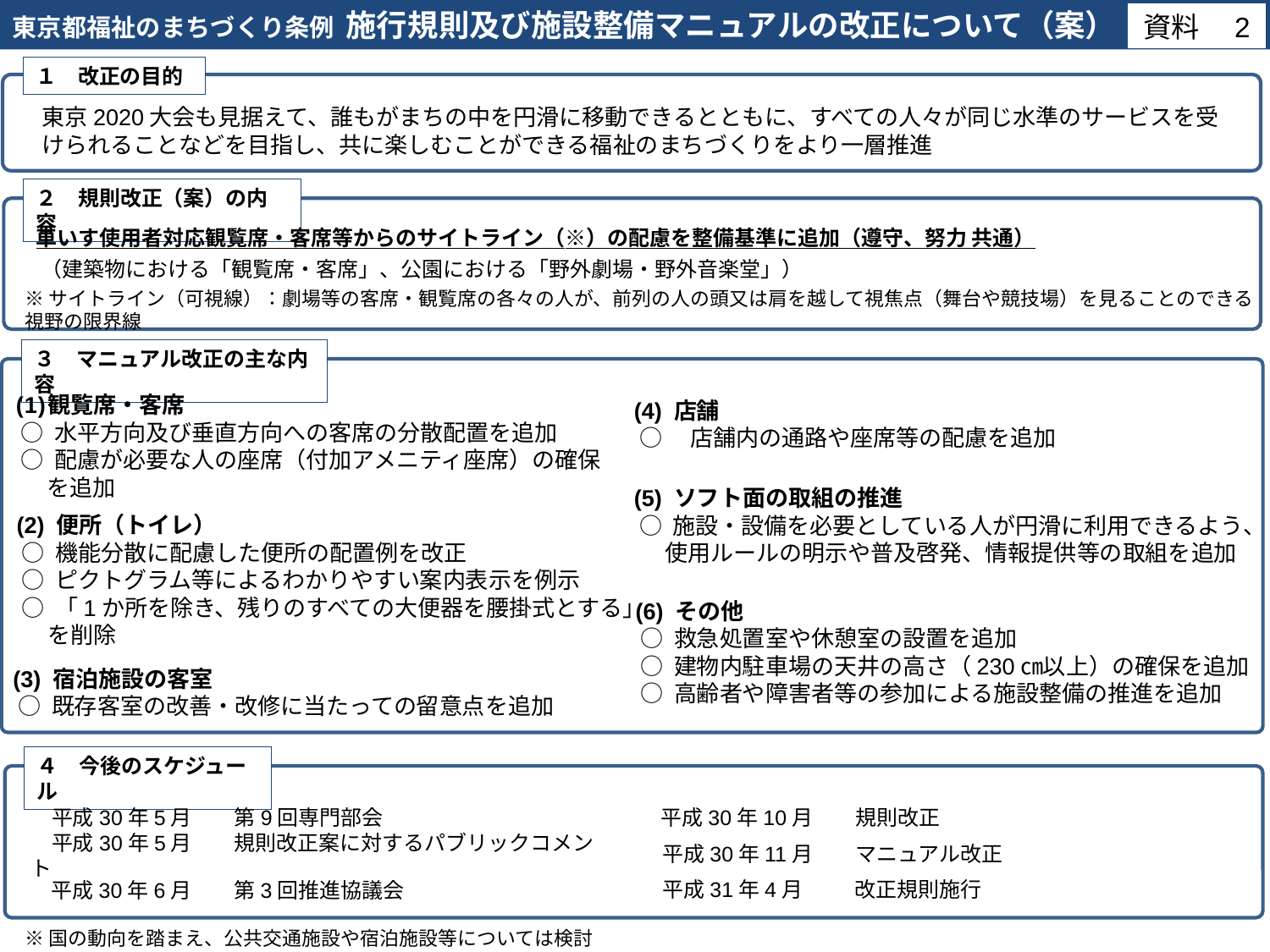

東京都福祉のまちづくり条例  施行規則及び施設整備マニュアルの改正について（案）
資料　2
１　改正の目的

東京2020大会も見据えて、誰もがまちの中を円滑に移動できるとともに、すべての人々が同じ水準のサービスを受けられることなどを目指し、共に楽しむことができる福祉のまちづくりをより一層推進
２　規則改正（案）の内容

車いす使用者対応観覧席・客席等からのサイトライン（※）の配慮を整備基準に追加（遵守、努力 共通）
（建築物における「観覧席・客席」、公園における「野外劇場・野外音楽堂」）
※サイトライン（可視線）：劇場等の客席・観覧席の各々の人が、前列の人の頭又は肩を越して視焦点（舞台や競技場）を見ることのできる視野の限界線
３　マニュアル改正の主な内容

観覧席・客席
 ○ 水平方向及び垂直方向への客席の分散配置を追加
 ○ 配慮が必要な人の座席（付加アメニティ座席）の確保
     を追加
(4) 店舗
 ○　店舗内の通路や座席等の配慮を追加
(5) ソフト面の取組の推進
 ○ 施設・設備を必要としている人が円滑に利用できるよう、
     使用ルールの明示や普及啓発、情報提供等の取組を追加
(2) 便所（トイレ）
 ○ 機能分散に配慮した便所の配置例を改正
 ○ ピクトグラム等によるわかりやすい案内表示を例示
 ○ 「1か所を除き、残りのすべての大便器を腰掛式とする」
     を削除
(6) その他
 ○ 救急処置室や休憩室の設置を追加
 ○ 建物内駐車場の天井の高さ（230㎝以上）の確保を追加
 ○ 高齢者や障害者等の参加による施設整備の推進を追加

(3) 宿泊施設の客室
 ○ 既存客室の改善・改修に当たっての留意点を追加
４　今後のスケジュール

平成30年10月　　規則改正
　平成30年5月　　第9回専門部会
平成30年11月　　マニュアル改正
　平成30年5月　　規則改正案に対するパブリックコメント
平成31年4月　　  改正規則施行
　平成30年6月　　第3回推進協議会
※国の動向を踏まえ、公共交通施設や宿泊施設等については検討